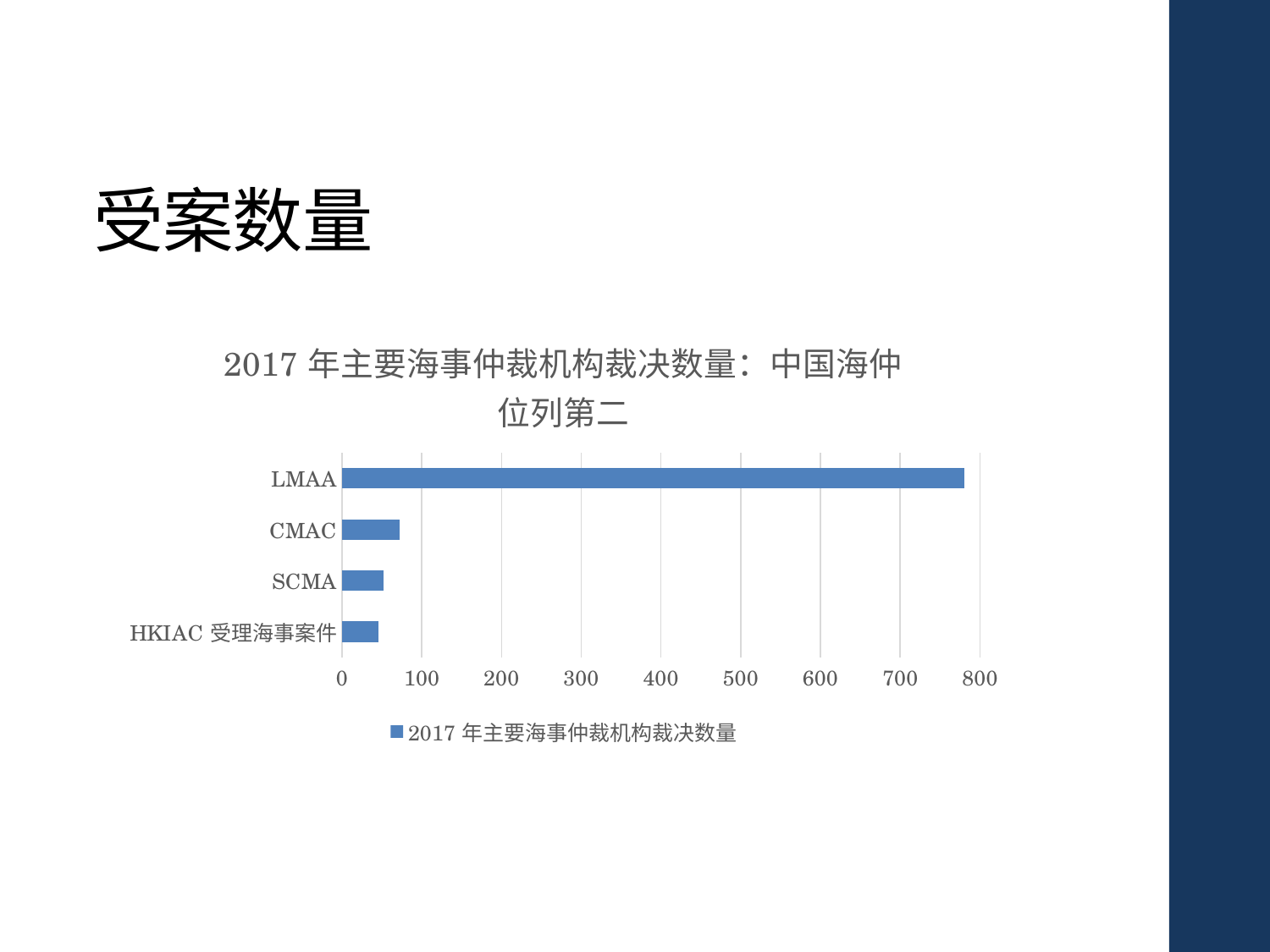

# 受案数量

### Chart: 2017年主要海事仲裁机构裁决数量：中国海仲位列第二

| Category | 2017年主要海事仲裁机构裁决数量 |
|---|---|
| HKIAC受理海事案件 | 46.0 |
| SCMA | 52.0 |
| CMAC | 72.0 |
| LMAA | 780.0 |